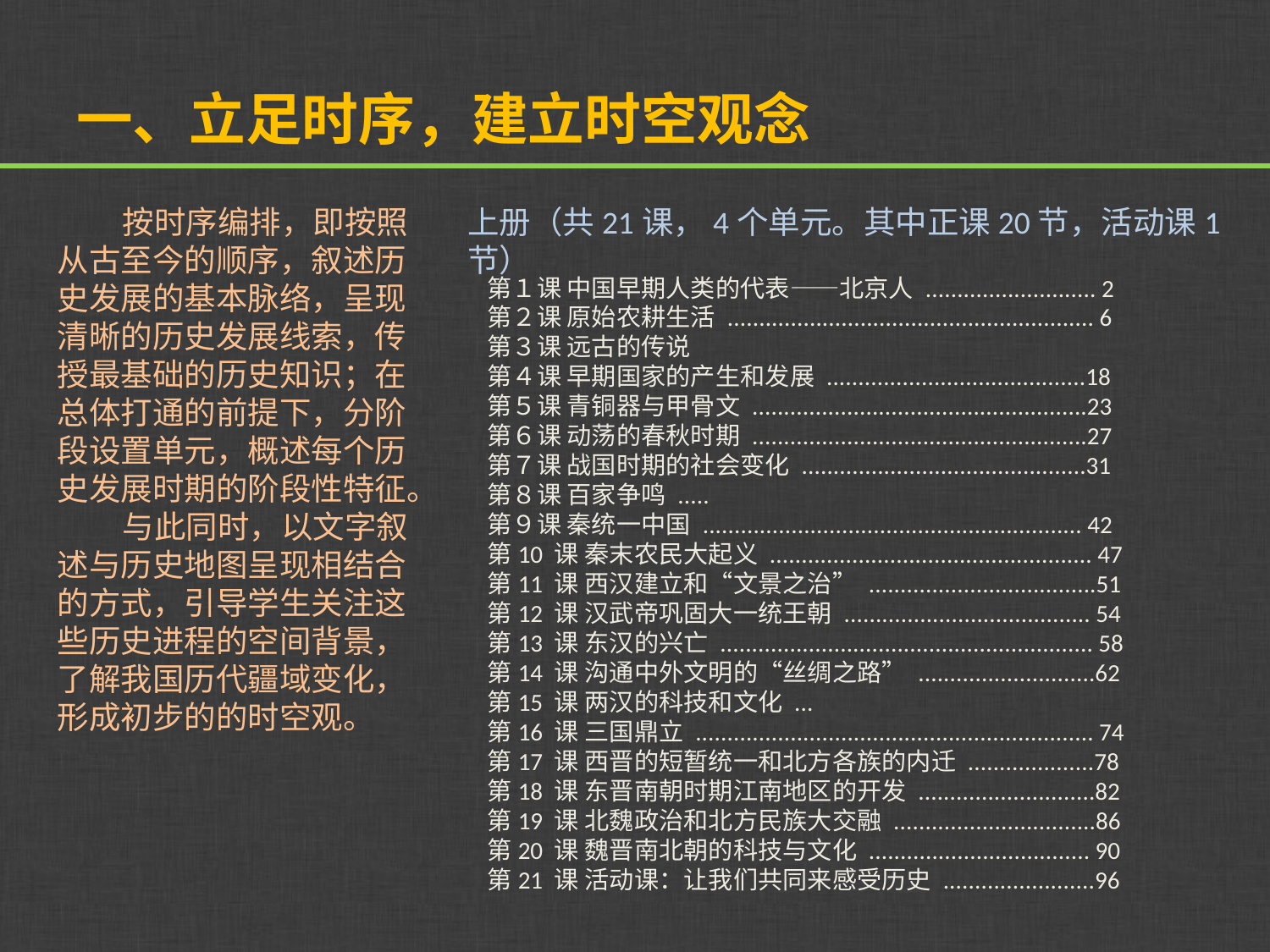

# 一、立足时序，建立时空观念
        按时序编排，即按照从古至今的顺序，叙述历史发展的基本脉络，呈现清晰的历史发展线索，传授最基础的历史知识；在总体打通的前提下，分阶段设置单元，概述每个历史发展时期的阶段性特征。
        与此同时，以文字叙述与历史地图呈现相结合的方式，引导学生关注这些历史进程的空间背景，了解我国历代疆域变化，形成初步的的时空观。

上册（共21课，4个单元。其中正课20节，活动课1节）
第１课 中国早期人类的代表——北京人 ........................... 2
第２课 原始农耕生活 .......................................................... 6
第３课 远古的传说
第４课 早期国家的产生和发展 .........................................18
第５课 青铜器与甲骨文 .....................................................23
第６课 动荡的春秋时期 .....................................................27
第７课 战国时期的社会变化 .............................................31
第８课 百家争鸣 .....
第９课 秦统一中国 ............................................................ 42
第10 课 秦末农民大起义 ................................................... 47
第11 课 西汉建立和“文景之治” ....................................51
第12 课 汉武帝巩固大一统王朝 ....................................... 54
第13 课 东汉的兴亡 ........................................................... 58
第14 课 沟通中外文明的“丝绸之路” ............................62
第15 课 两汉的科技和文化 ...
第16 课 三国鼎立 ............................................................... 74
第17 课 西晋的短暂统一和北方各族的内迁 ....................78
第18 课 东晋南朝时期江南地区的开发 ............................82
第19 课 北魏政治和北方民族大交融 ................................86
第20 课 魏晋南北朝的科技与文化 ................................... 90
第21 课 活动课：让我们共同来感受历史 ........................96